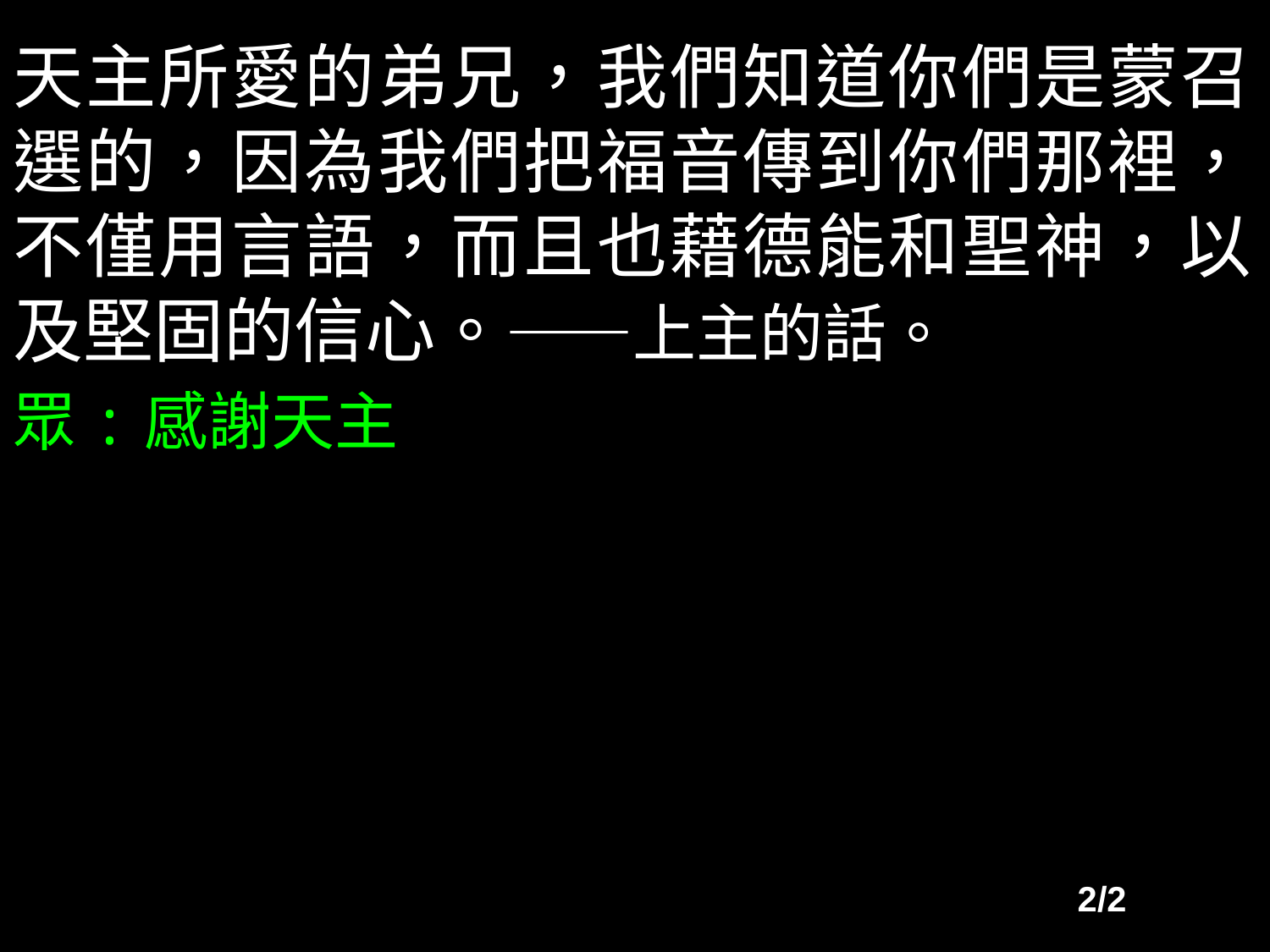

天主所愛的弟兄，我們知道你們是蒙召選的，因為我們把福音傳到你們那裡，不僅用言語，而且也藉德能和聖神，以及堅固的信心。——上主的話。
眾:感謝天主

2/2